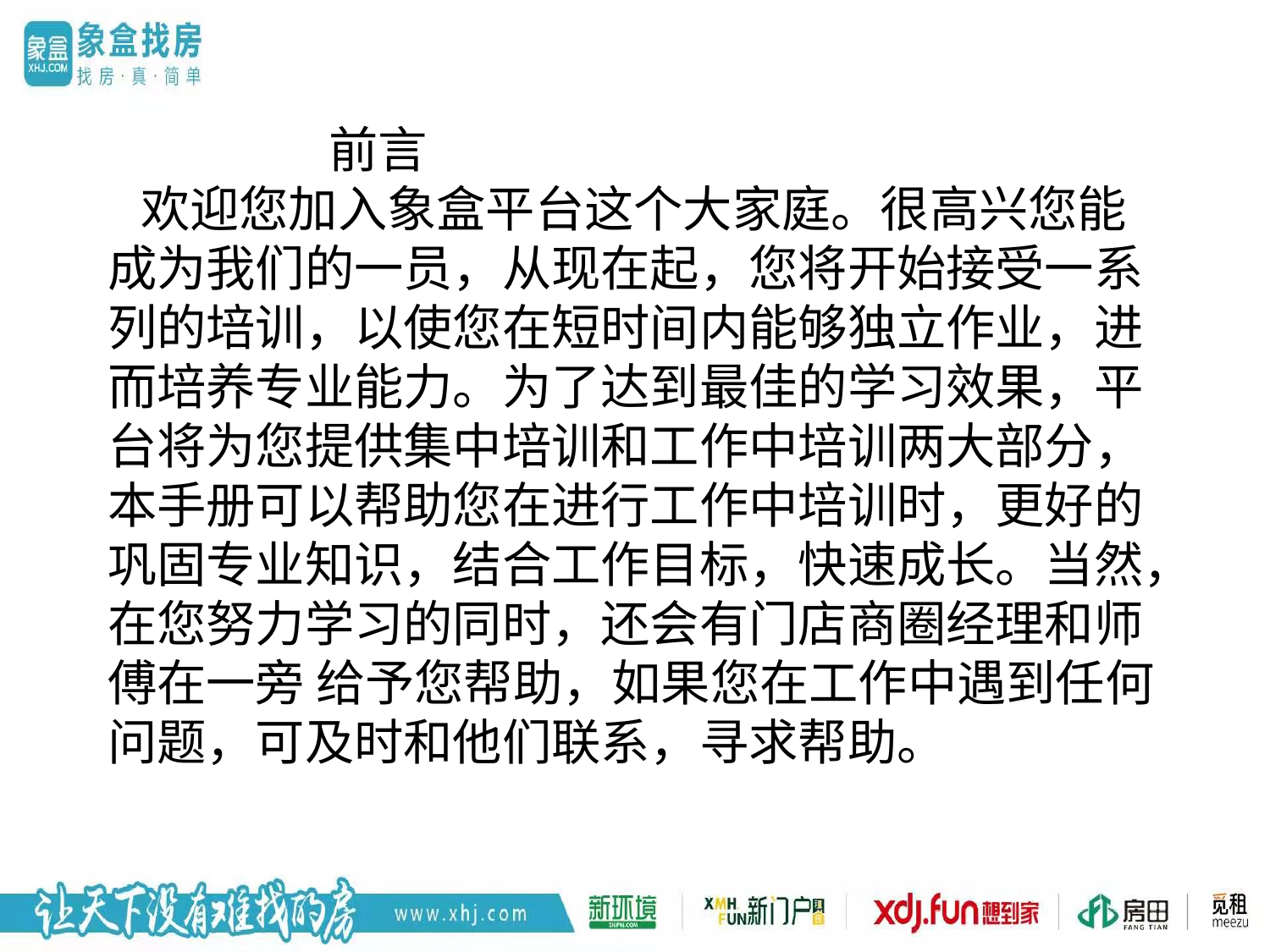

# 前言 欢迎您加入象盒平台这个大家庭。很高兴您能成为我们的一员，从现在起，您将开始接受一系列的培训，以使您在短时间内能够独立作业，进而培养专业能力。为了达到最佳的学习效果，平台将为您提供集中培训和工作中培训两大部分，本手册可以帮助您在进行工作中培训时，更好的巩固专业知识，结合工作目标，快速成长。当然，在您努力学习的同时，还会有门店商圈经理和师傅在一旁 给予您帮助，如果您在工作中遇到任何问题，可及时和他们联系，寻求帮助。